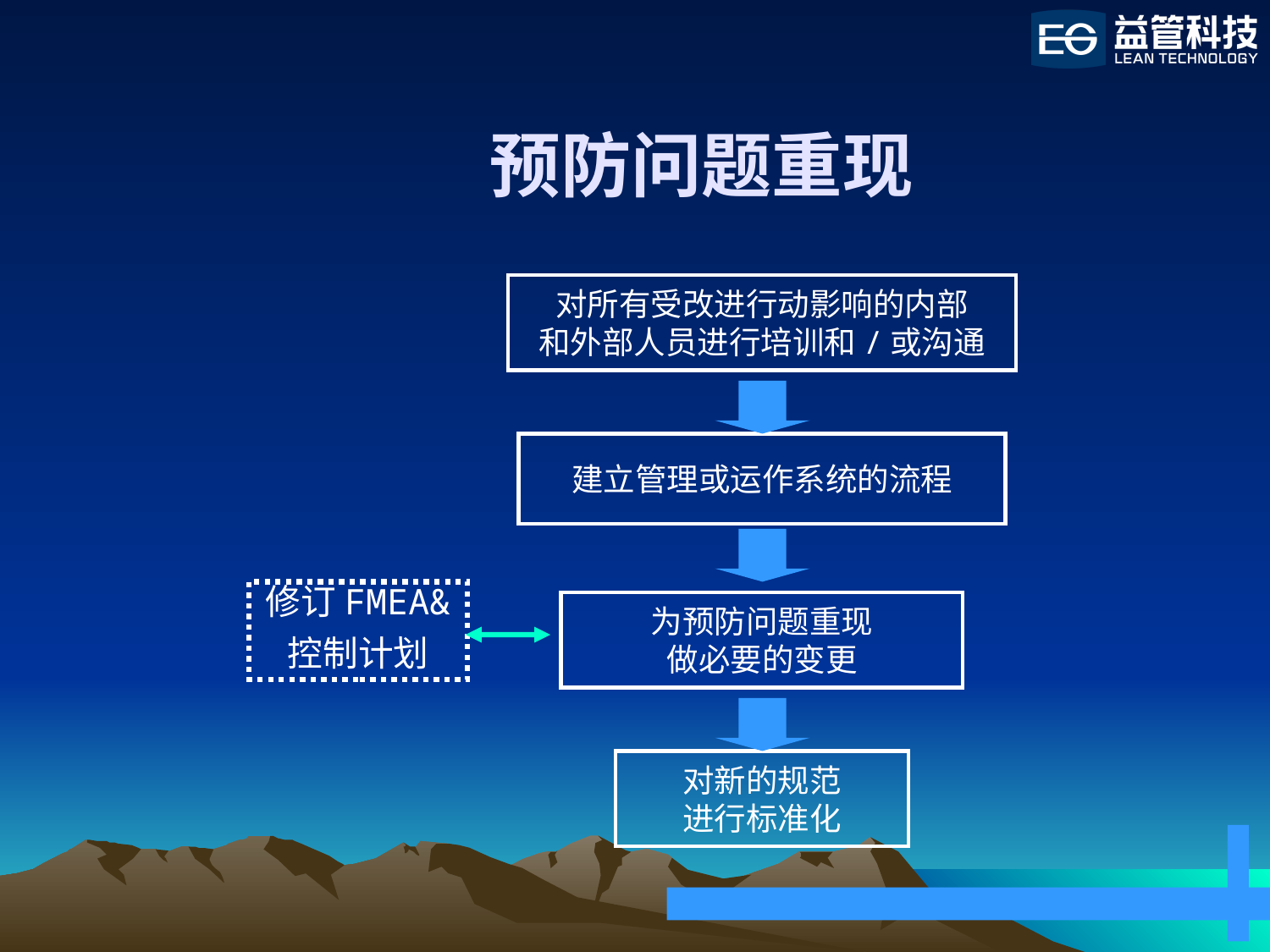

预防问题重现
对所有受改进行动影响的内部
和外部人员进行培训和/或沟通

建立管理或运作系统的流程

修订FMEA&
控制计划
为预防问题重现
做必要的变更

对新的规范
进行标准化